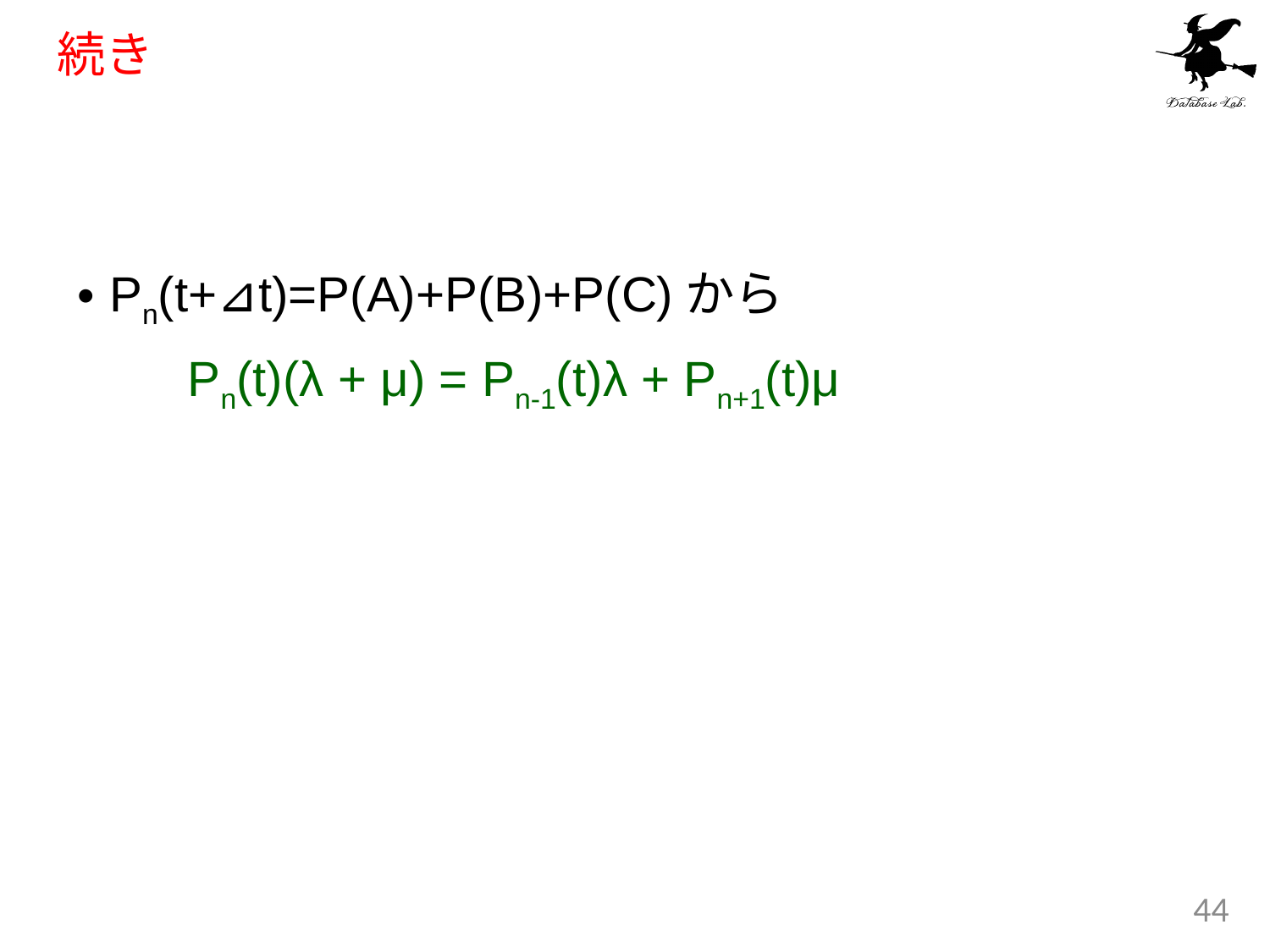

# 続き
Pn(t+⊿t)=P(A)+P(B)+P(C)から
        Pn(t)(λ + μ) = Pn-1(t)λ + Pn+1(t)μ

44